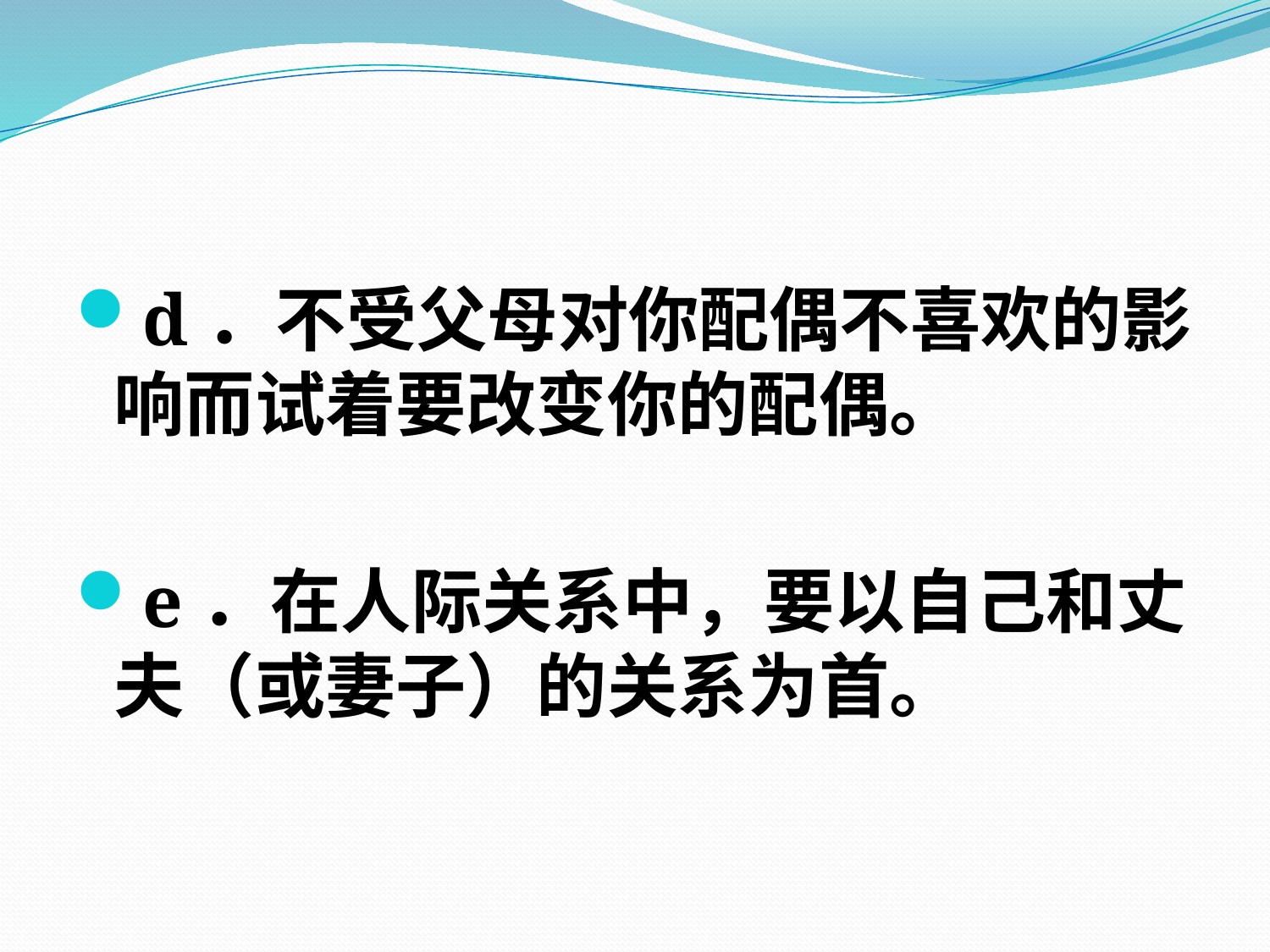

#
d．不受父母对你配偶不喜欢的影响而试着要改变你的配偶。

e．在人际关系中，要以自己和丈夫（或妻子）的关系为首。